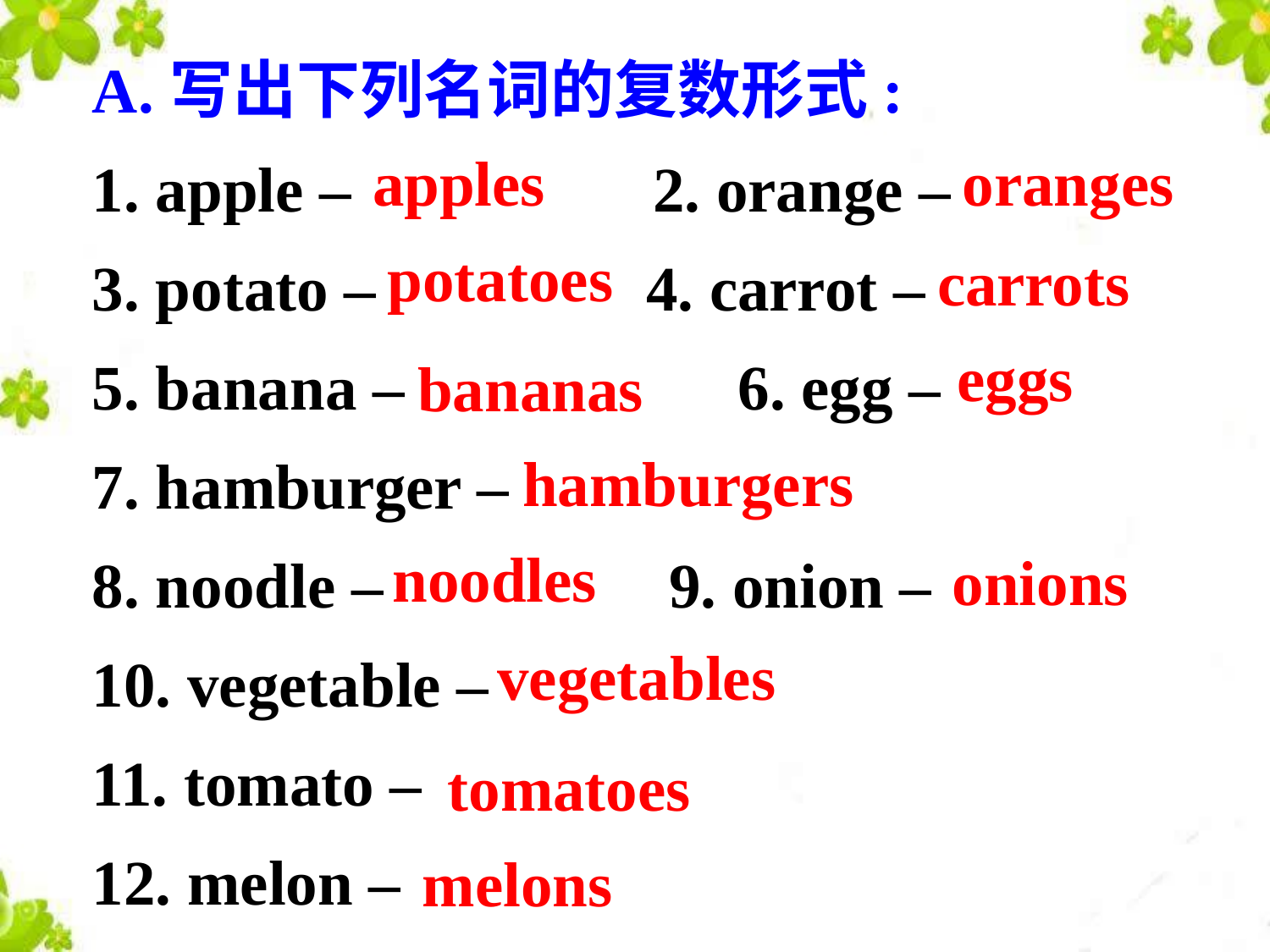

A.写出下列名词的复数形式:
1. apple –                   2. orange –
3. potato –                 4. carrot –
5. banana –                     6. egg –
7. hamburger –
8. noodle –                  9. onion –
10. vegetable –
11. tomato –
12. melon –
apples
oranges
potatoes
carrots
eggs
bananas
hamburgers
noodles
onions
vegetables
tomatoes
melons